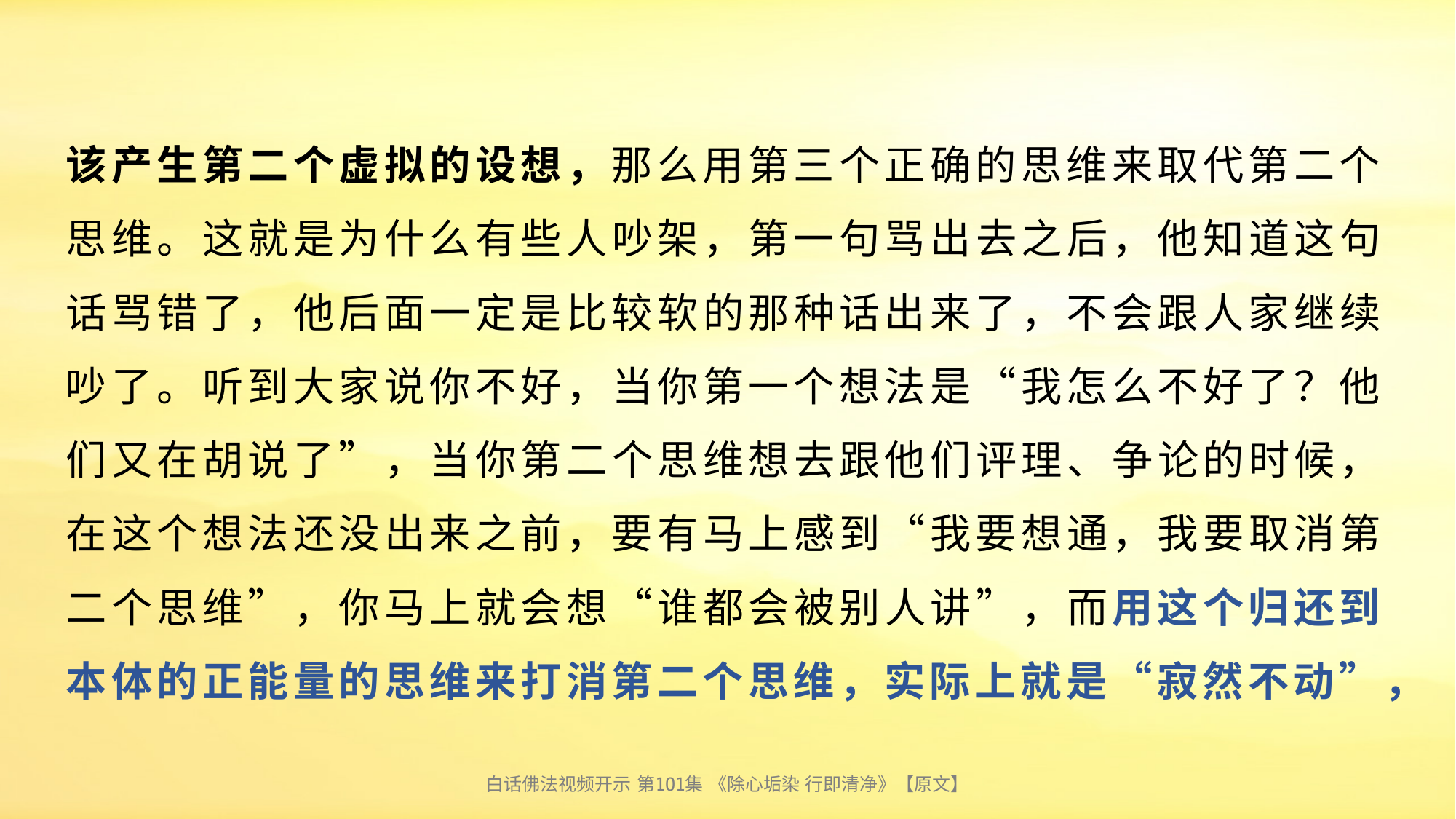

# 该产生第二个虚拟的设想，那么用第三个正确的思维来取代第二个思维。这就是为什么有些人吵架，第一句骂出去之后，他知道这句话骂错了，他后面一定是比较软的那种话出来了，不会跟人家继续吵了。听到大家说你不好，当你第一个想法是“我怎么不好了？他们又在胡说了”，当你第二个思维想去跟他们评理、争论的时候，在这个想法还没出来之前，要有马上感到“我要想通，我要取消第二个思维”，你马上就会想“谁都会被别人讲”，而用这个归还到本体的正能量的思维来打消第二个思维，实际上就是“寂然不动”，
白话佛法视频开示 第101集 《除心垢染 行即清净》【原文】